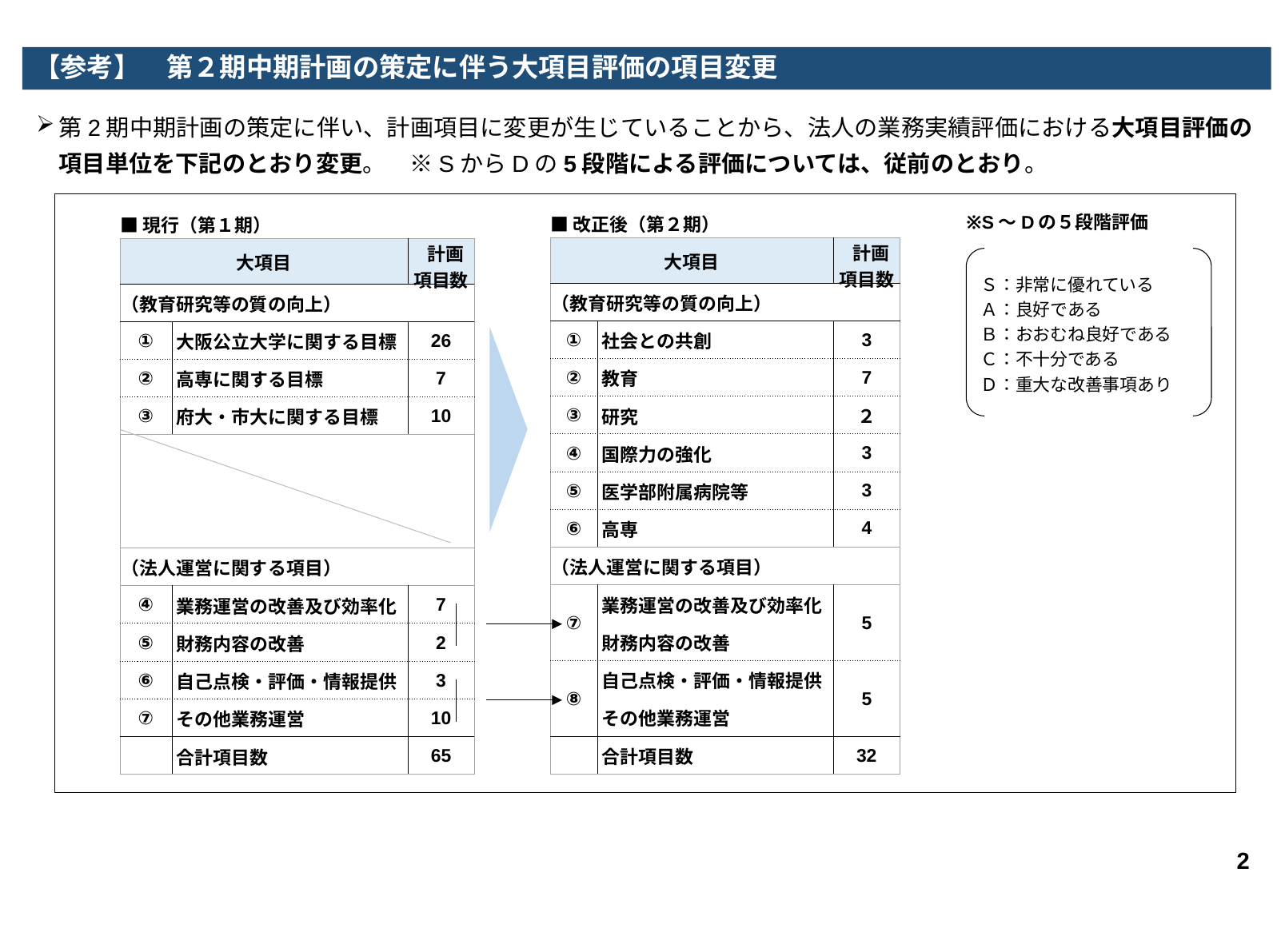

【参考】　第２期中期計画の策定に伴う大項目評価の項目変更
第2期中期計画の策定に伴い、計画項目に変更が生じていることから、法人の業務実績評価における大項目評価の項目単位を下記のとおり変更。　※SからDの5段階による評価については、従前のとおり。

※S～Dの５段階評価
■改正後（第２期）
■現行（第１期）
| 大項目 |  | 計画 項目数 |
| --- | --- | --- |
| （教育研究等の質の向上） |  |  |
| ① | 社会との共創 | 3 |
| ② | 教育 | 7 |
| ③ | 研究 | ２ |
| ④ | 国際力の強化 | 3 |
| ⑤ | 医学部附属病院等 | 3 |
| ⑥ | 高専 | 4 |
| （法人運営に関する項目） | （法人運営に関する項目） |  |
| ⑦ | 業務運営の改善及び効率化 | 5 |
|  | 財務内容の改善 | 1 |
| ⑧ | 自己点検・評価・情報提供 | 5 |
|  | その他業務運営 | 3 |
|  | 合計項目数 | 32 |
| 大項目 |  | 計画 項目数 |
| --- | --- | --- |
| （教育研究等の質の向上） |  |  |
| ① | 大阪公立大学に関する目標 | 26 |
| ② | 高専に関する目標 | 7 |
| ③ | 府大・市大に関する目標 | 10 |
|  |  |  |
|  |  |  |
|  |  |  |
| （法人運営に関する項目） | （法人運営に関する項目） |  |
| ④ | 業務運営の改善及び効率化 | 7 |
| ⑤ | 財務内容の改善 | 2 |
| ⑥ | 自己点検・評価・情報提供 | 3 |
| ⑦ | その他業務運営 | 10 |
|  | 合計項目数 | 65 |
Ｓ：非常に優れている
Ａ：良好である
Ｂ：おおむね良好である　Ｃ：不十分である
Ｄ：重大な改善事項あり

2